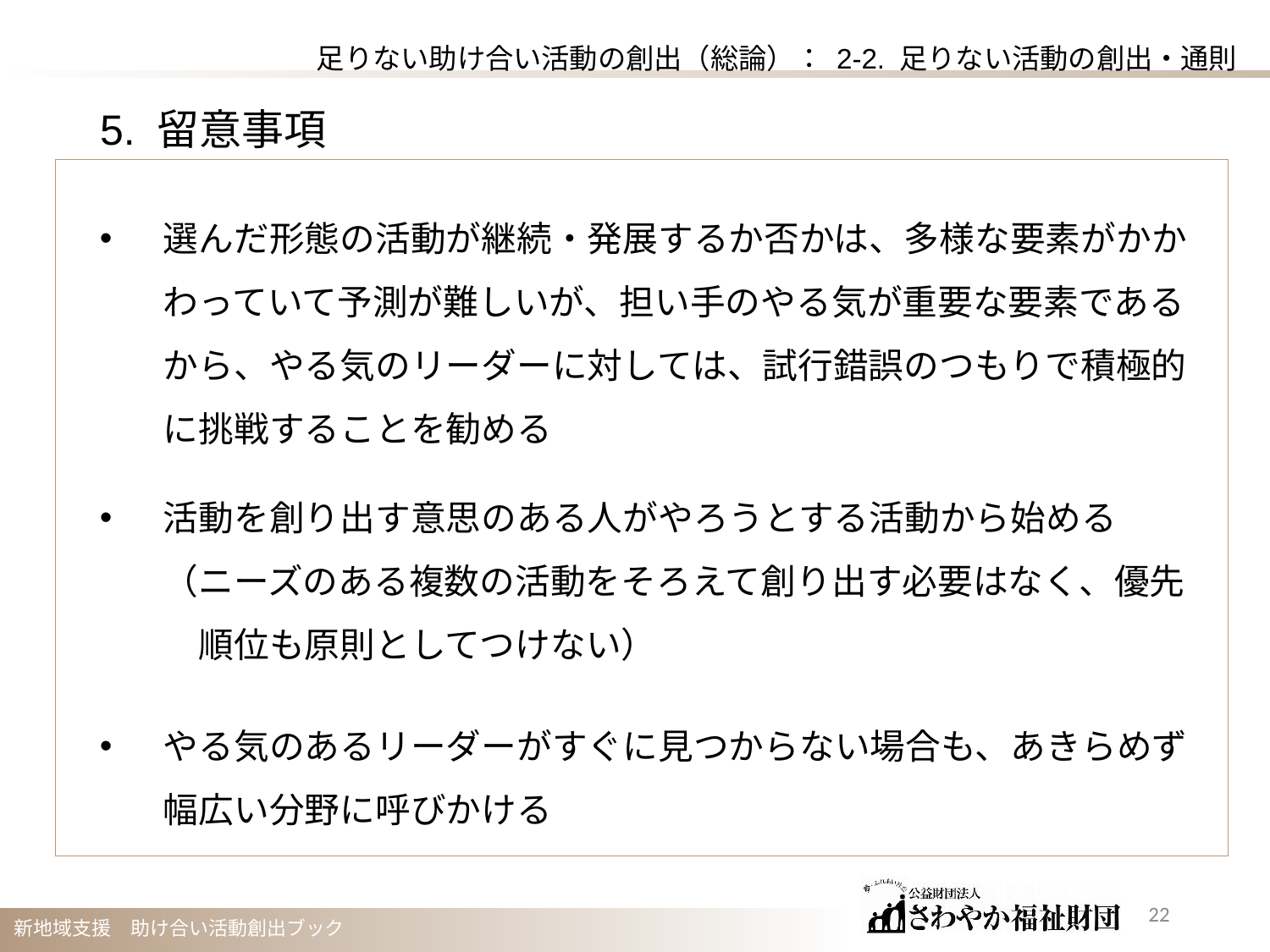

足りない助け合い活動の創出（総論）： 2-2. 足りない活動の創出・通則
5. 留意事項

選んだ形態の活動が継続・発展するか否かは、多様な要素がかかわっていて予測が難しいが、担い手のやる気が重要な要素であるから、やる気のリーダーに対しては、試行錯誤のつもりで積極的に挑戦することを勧める

活動を創り出す意思のある人がやろうとする活動から始める
（ニーズのある複数の活動をそろえて創り出す必要はなく、優先
　順位も原則としてつけない）

やる気のあるリーダーがすぐに見つからない場合も、あきらめず幅広い分野に呼びかける
22